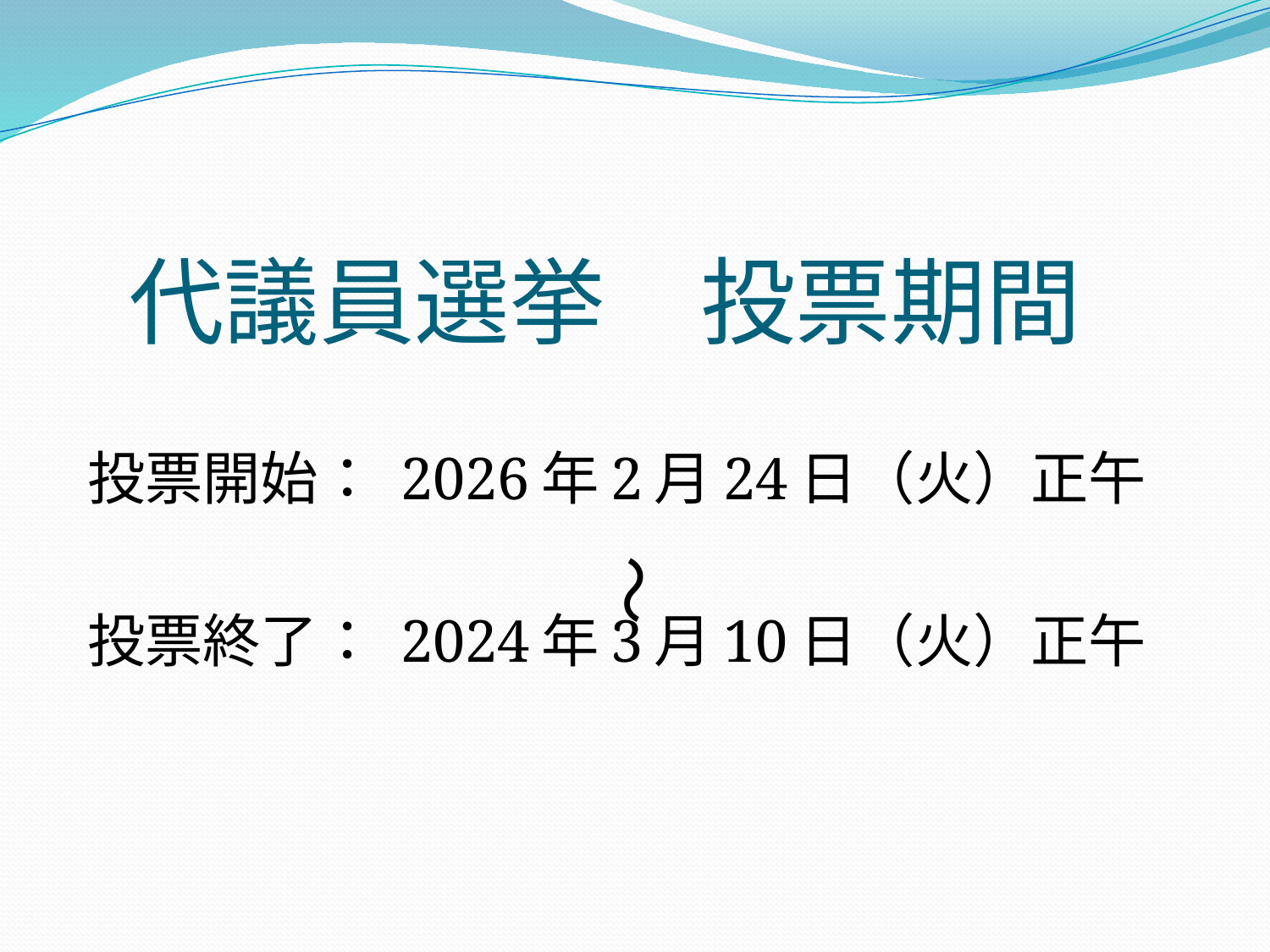

# 代議員選挙　投票期間
投票開始： 2026年2月24日（火）正午

投票終了： 2024年3月10日（火）正午
～